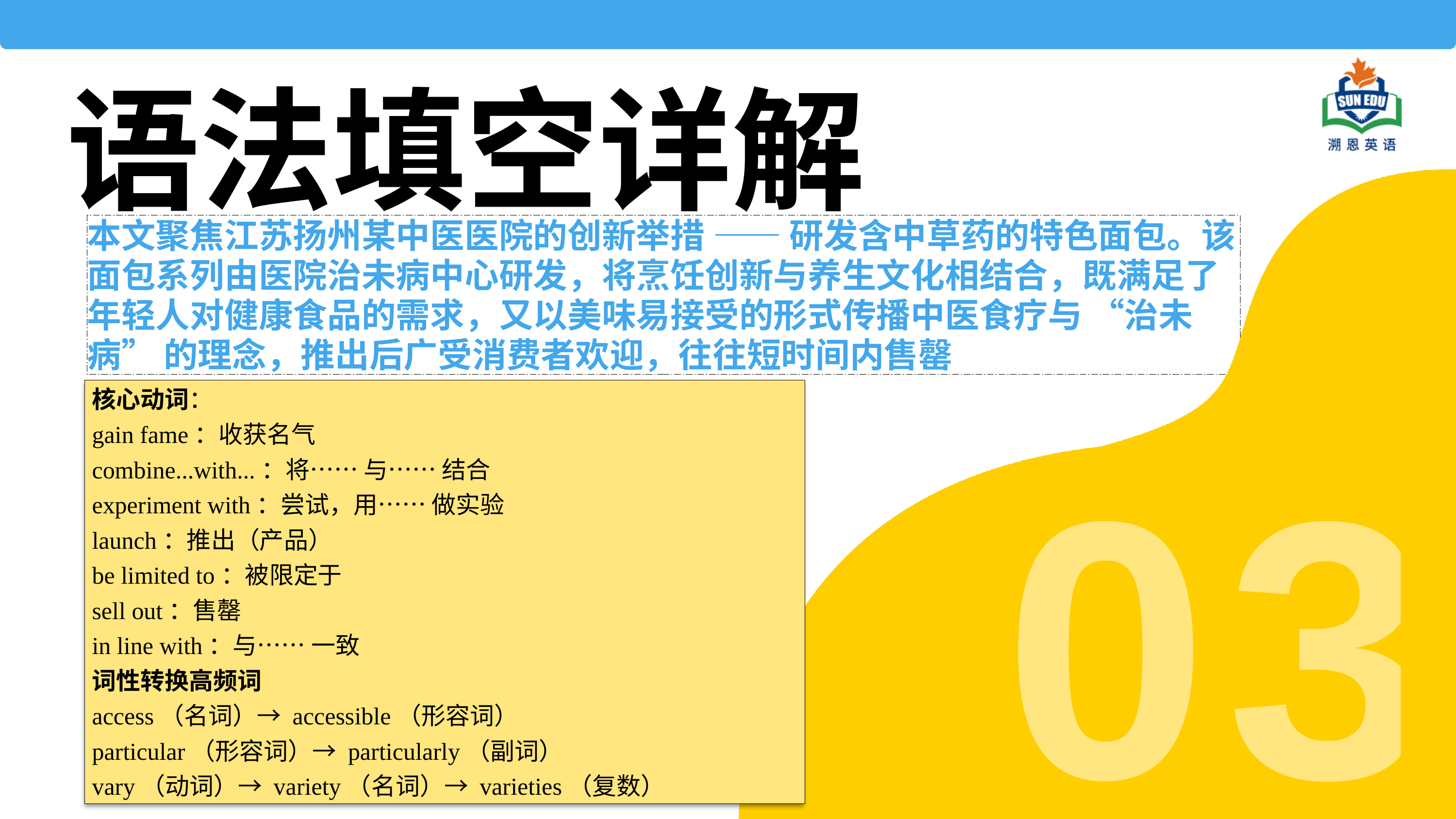

语法填空详解

本文聚焦江苏扬州某中医医院的创新举措 —— 研发含中草药的特色面包。该面包系列由医院治未病中心研发，将烹饪创新与养生文化相结合，既满足了年轻人对健康食品的需求，又以美味易接受的形式传播中医食疗与 “治未病” 的理念，推出后广受消费者欢迎，往往短时间内售罄
核心动词：
gain fame：收获名气
combine...with...：将…… 与…… 结合
experiment with：尝试，用…… 做实验
launch：推出（产品）
be limited to：被限定于
sell out：售罄
in line with：与…… 一致
词性转换高频词
access（名词）→ accessible（形容词）
particular（形容词）→ particularly（副词）
vary（动词）→ variety（名词）→ varieties（复数）
03